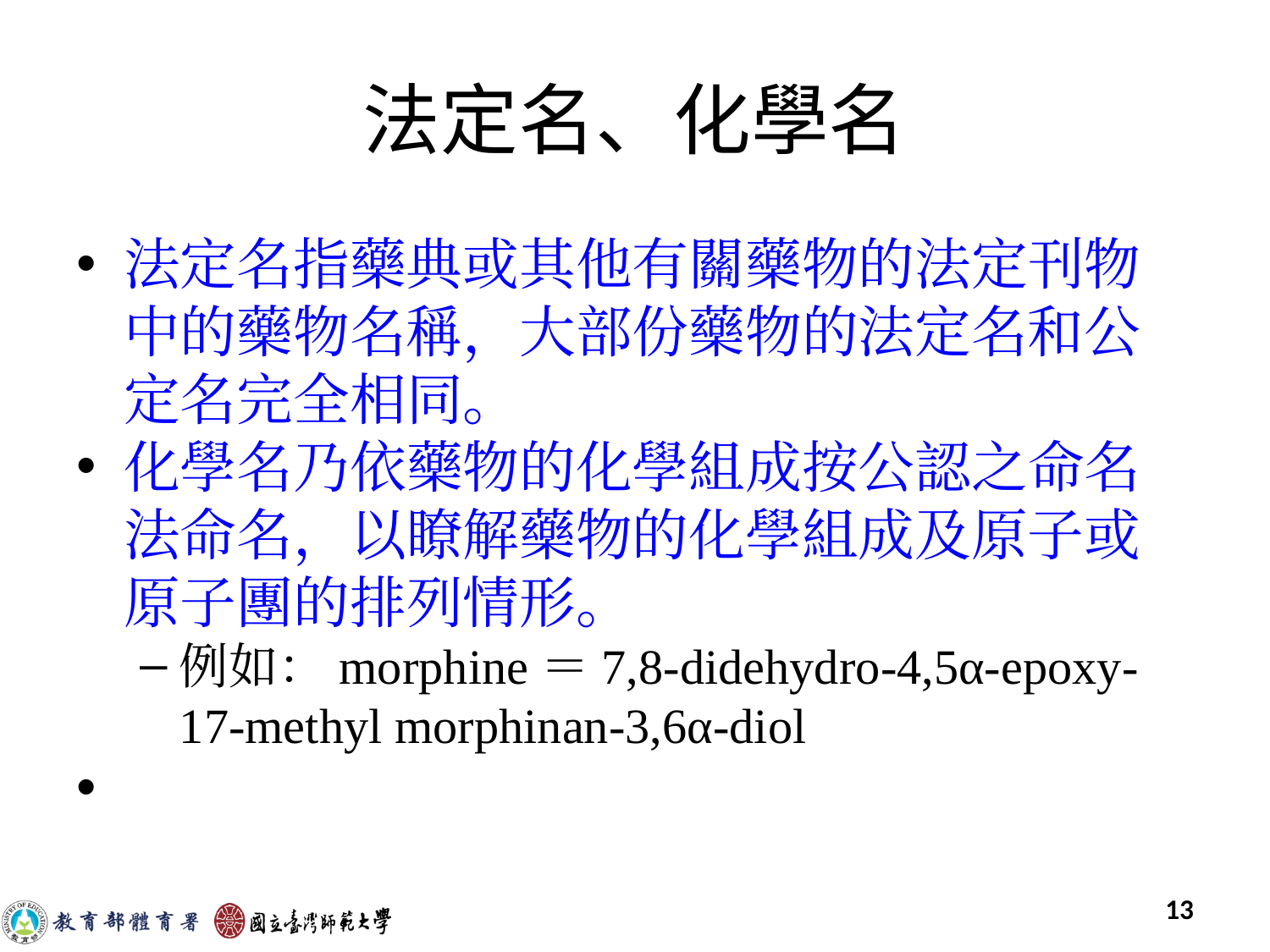

法定名、化學名
法定名指藥典或其他有關藥物的法定刊物中的藥物名稱，大部份藥物的法定名和公定名完全相同。
化學名乃依藥物的化學組成按公認之命名法命名，以瞭解藥物的化學組成及原子或原子團的排列情形。
例如：morphine＝7,8-didehydro-4,5α-epoxy-17-methyl morphinan-3,6α-diol

13